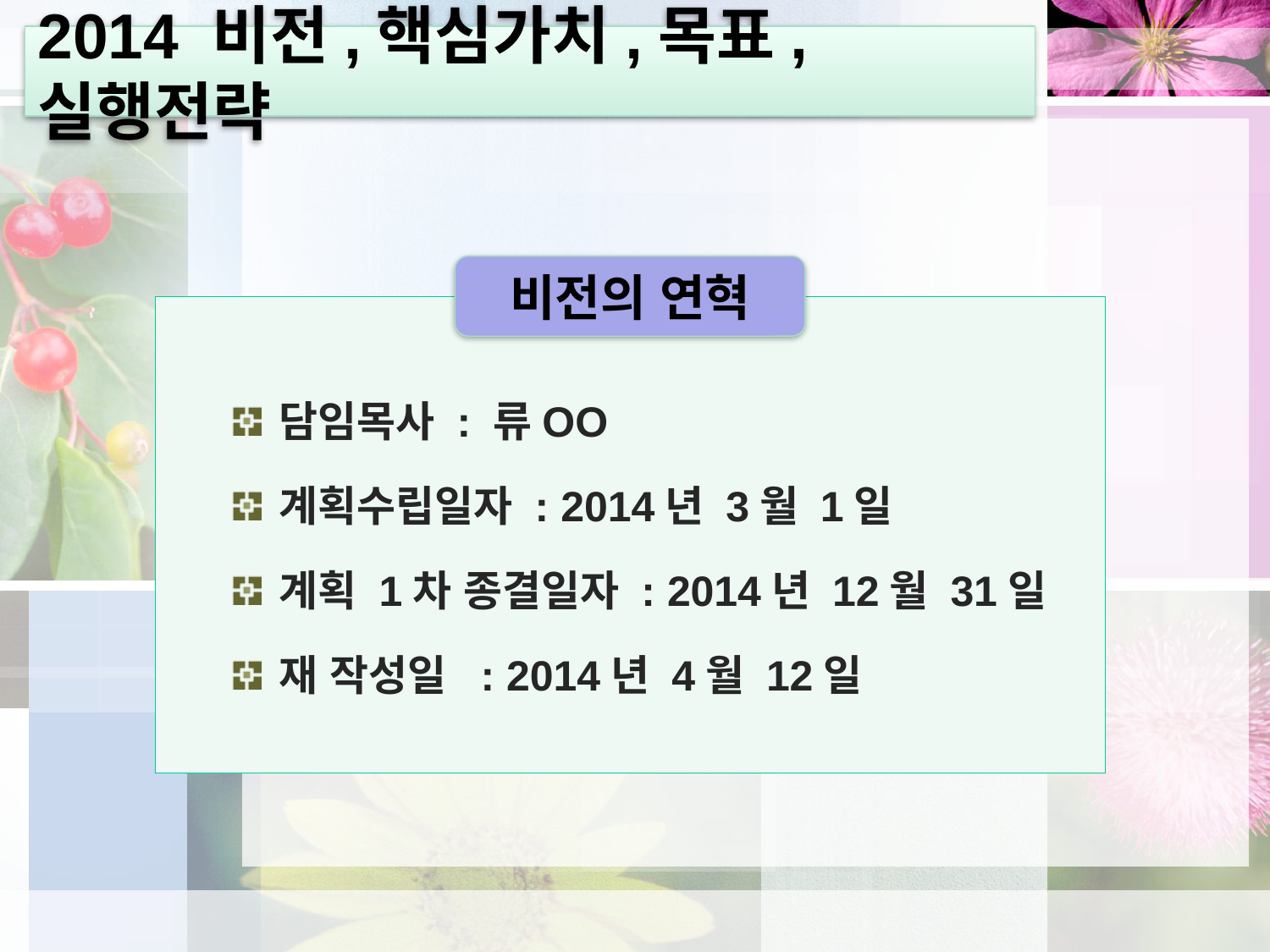

# 2014 비전,핵심가치,목표,실행전략
비전의 연혁
담임목사 : 류OO
계획수립일자 : 2014년 3월 1일
계획 1차 종결일자 : 2014년 12월 31일
재 작성일  : 2014년 4월 12일